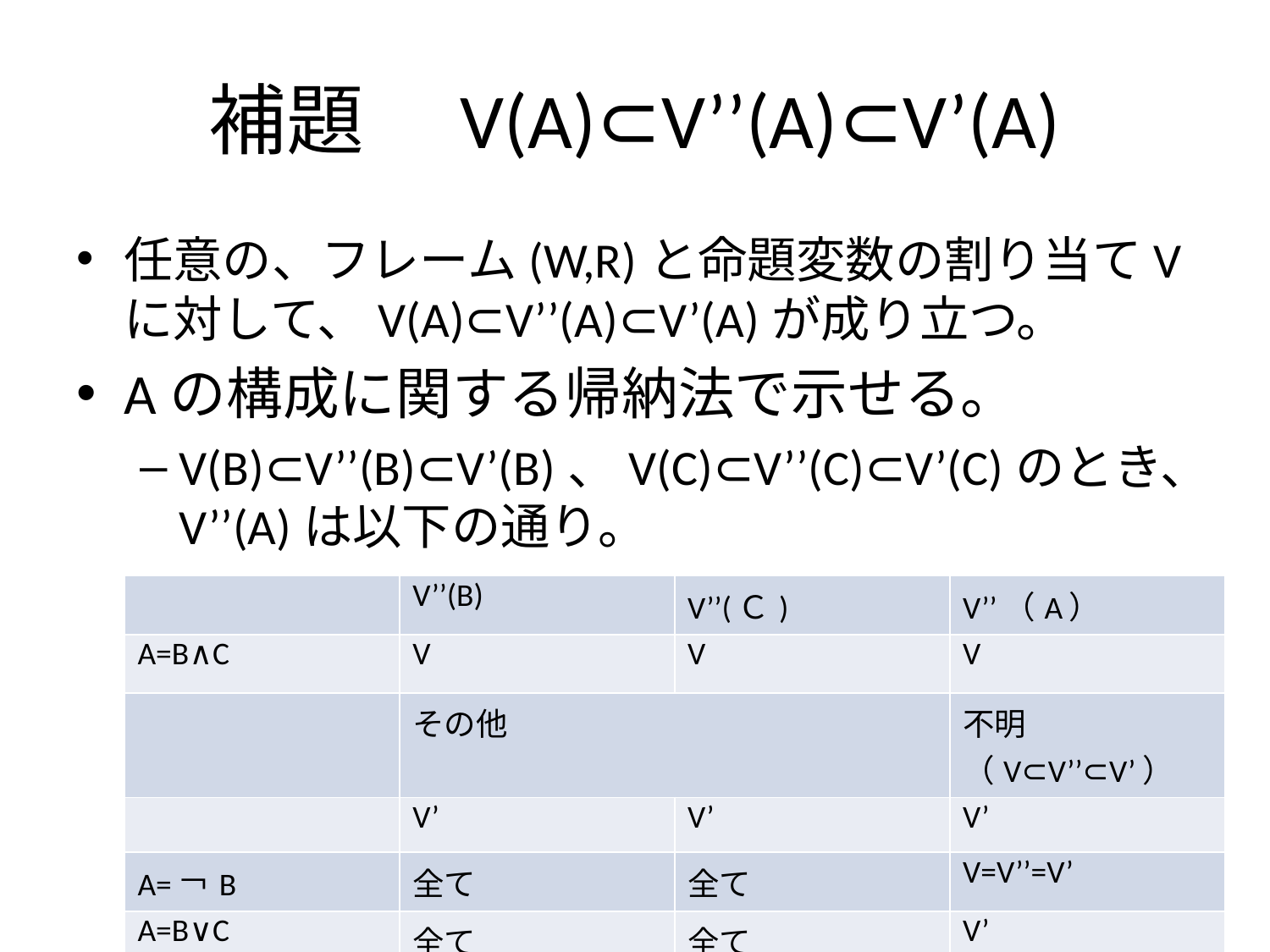

# 補題　V(A)⊂V’’(A)⊂V’(A)
任意の、フレーム(W,R)と命題変数の割り当てVに対して、V(A)⊂V’’(A)⊂V’(A)が成り立つ。
Aの構成に関する帰納法で示せる。
V(B)⊂V’’(B)⊂V’(B)、V(C)⊂V’’(C)⊂V’(C)のとき、V’’(A)は以下の通り。
|  | V’’(B) | V’’(Ｃ) | V’’（A） |
| --- | --- | --- | --- |
| A=B∧C | V | V | V |
|  | その他 |  | 不明（V⊂V’’⊂V’） |
|  | V’ | V’ | V’ |
| A=￢B | 全て | 全て | V=V’’=V’ |
| A=B∨C | 全て | 全て | V’ |